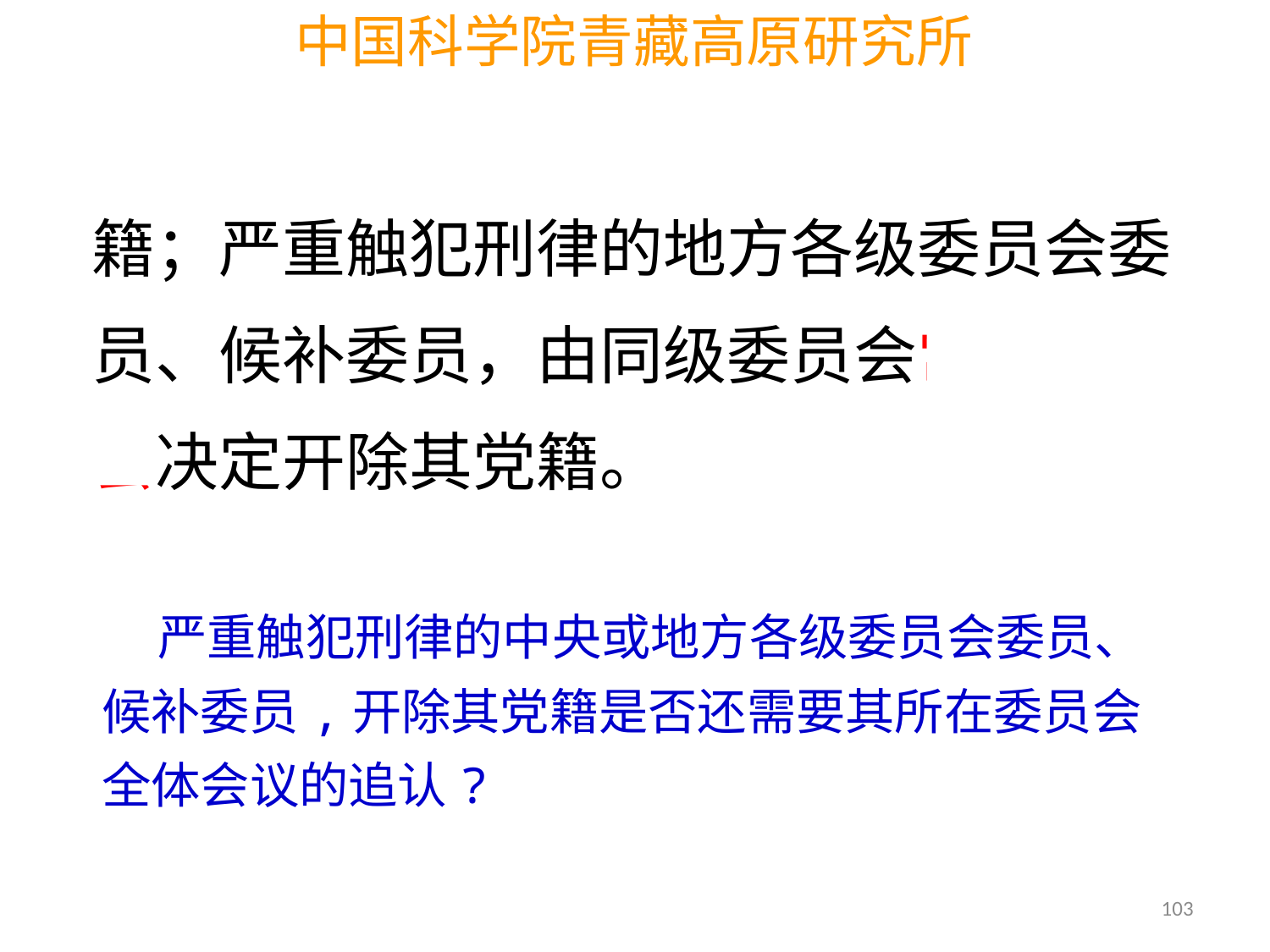

# 籍；严重触犯刑律的地方各级委员会委员、候补委员，由同级委员会常务委员会决定开除其党籍。

    严重触犯刑律的中央或地方各级委员会委员、候补委员,开除其党籍是否还需要其所在委员会全体会议的追认?
103